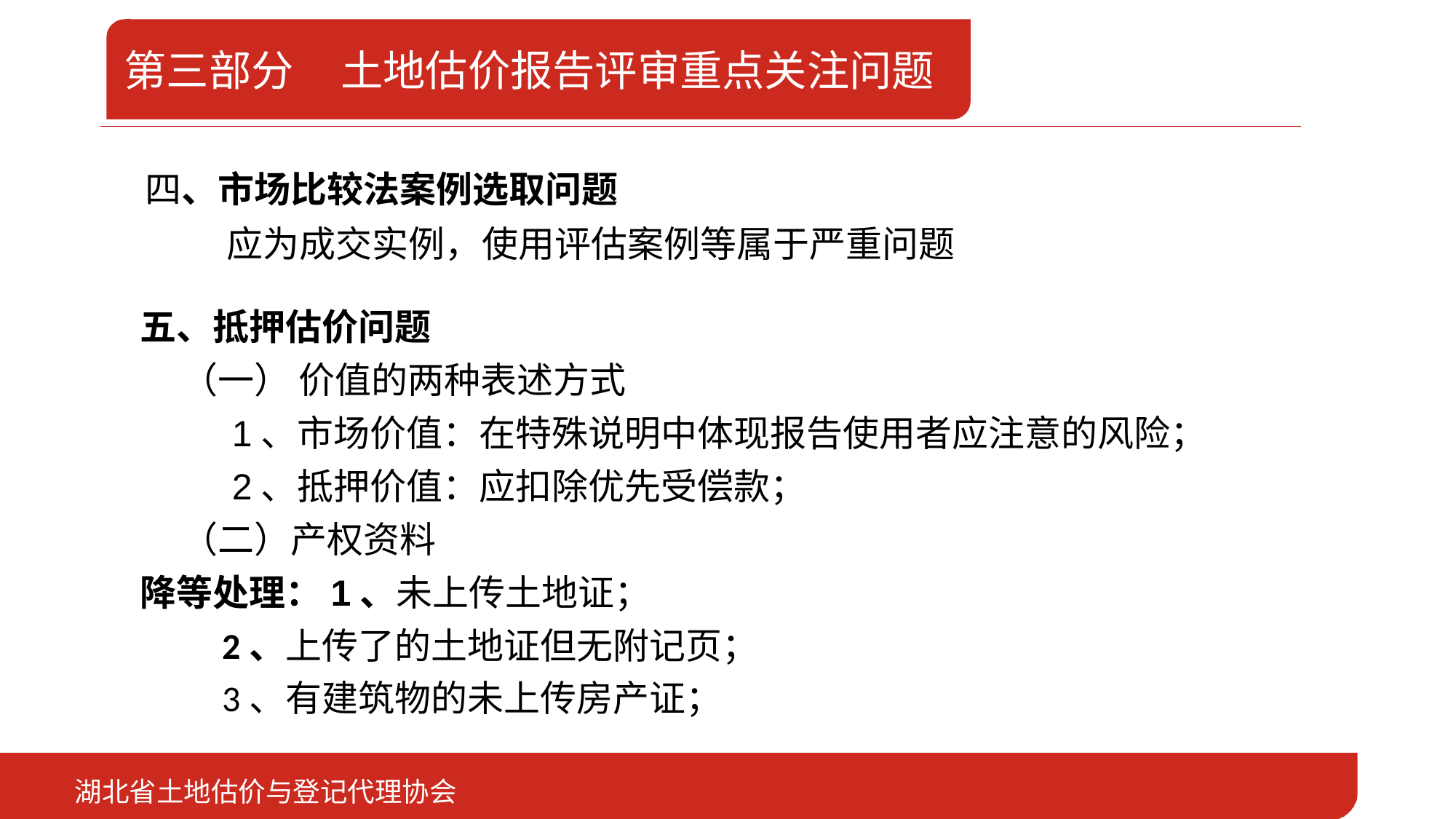

第三部分     土地估价报告评审重点关注问题
# 二、存量房（已领取产权证）抵押
 四、市场比较法案例选取问题
           应为成交实例，使用评估案例等属于严重问题
五、抵押估价问题
    （一） 价值的两种表述方式
         1、市场价值：在特殊说明中体现报告使用者应注意的风险；
         2、抵押价值：应扣除优先受偿款；
    （二）产权资料
降等处理：1、未上传土地证；
          2、上传了的土地证但无附记页；
          3、有建筑物的未上传房产证；
7